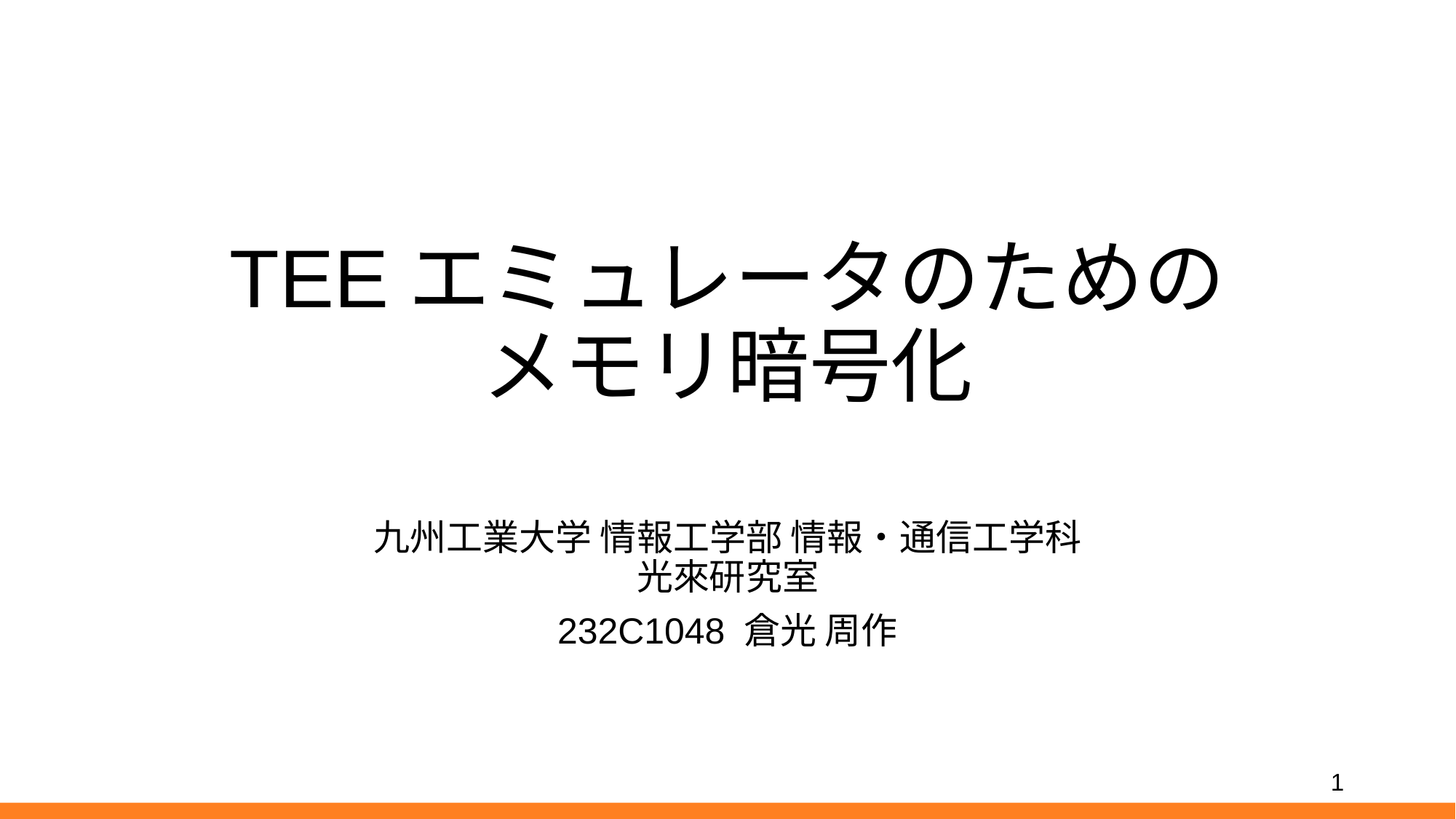

# TEEエミュレータのための メモリ暗号化
九州工業大学 情報工学部 情報・通信工学科
光來研究室
232C1048 倉光 周作
1